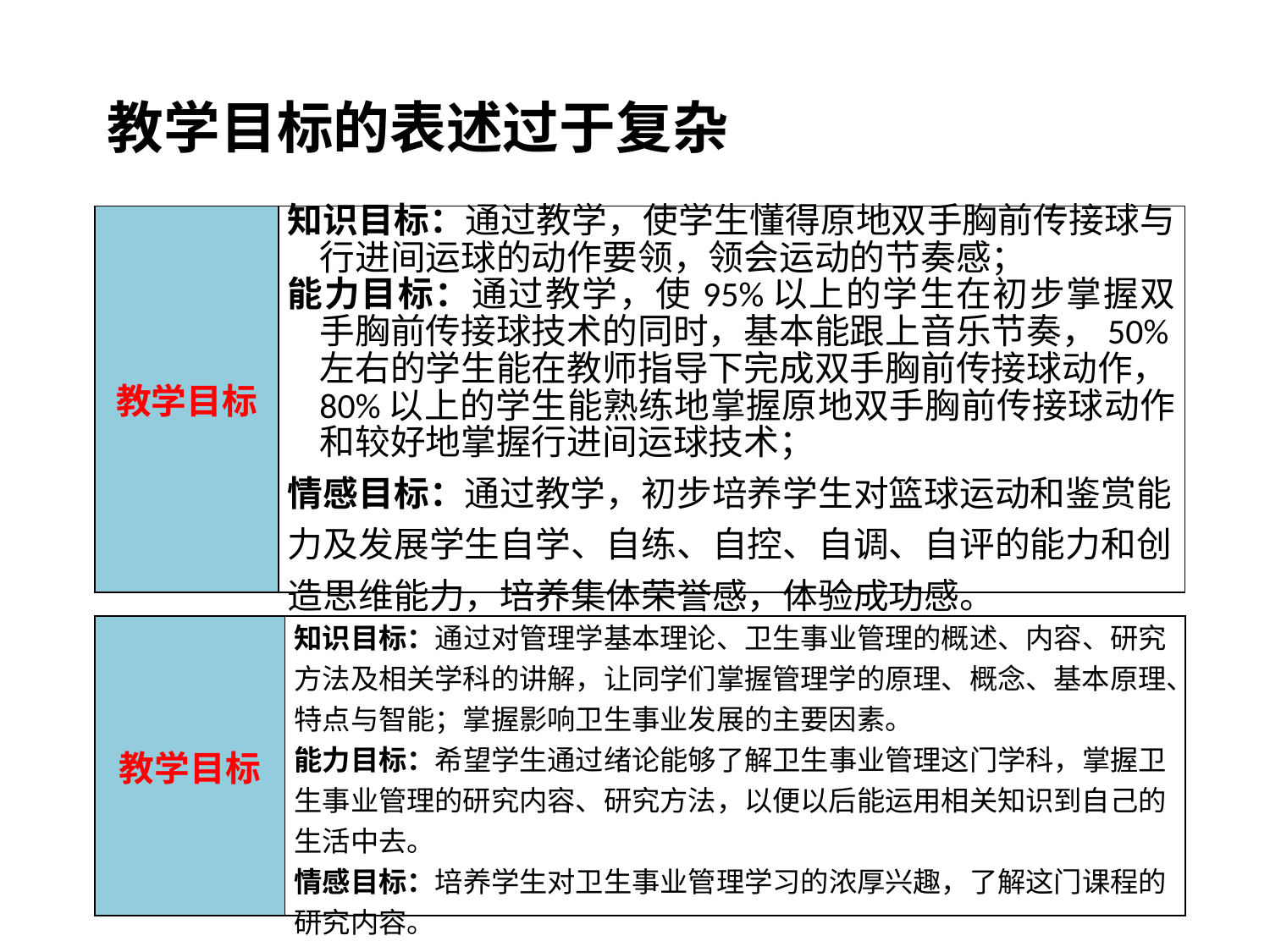

教学目标的表述过于复杂
| 教学目标 | 知识目标：通过教学，使学生懂得原地双手胸前传接球与行进间运球的动作要领，领会运动的节奏感； 能力目标：通过教学，使95%以上的学生在初步掌握双手胸前传接球技术的同时，基本能跟上音乐节奏，50%左右的学生能在教师指导下完成双手胸前传接球动作，80%以上的学生能熟练地掌握原地双手胸前传接球动作和较好地掌握行进间运球技术； 情感目标：通过教学，初步培养学生对篮球运动和鉴赏能力及发展学生自学、自练、自控、自调、自评的能力和创造思维能力，培养集体荣誉感，体验成功感。 |
| --- | --- |
| 教学目标 | 知识目标：通过对管理学基本理论、卫生事业管理的概述、内容、研究方法及相关学科的讲解，让同学们掌握管理学的原理、概念、基本原理、特点与智能；掌握影响卫生事业发展的主要因素。 能力目标：希望学生通过绪论能够了解卫生事业管理这门学科，掌握卫生事业管理的研究内容、研究方法，以便以后能运用相关知识到自己的生活中去。 情感目标：培养学生对卫生事业管理学习的浓厚兴趣，了解这门课程的研究内容。 |
| --- | --- |